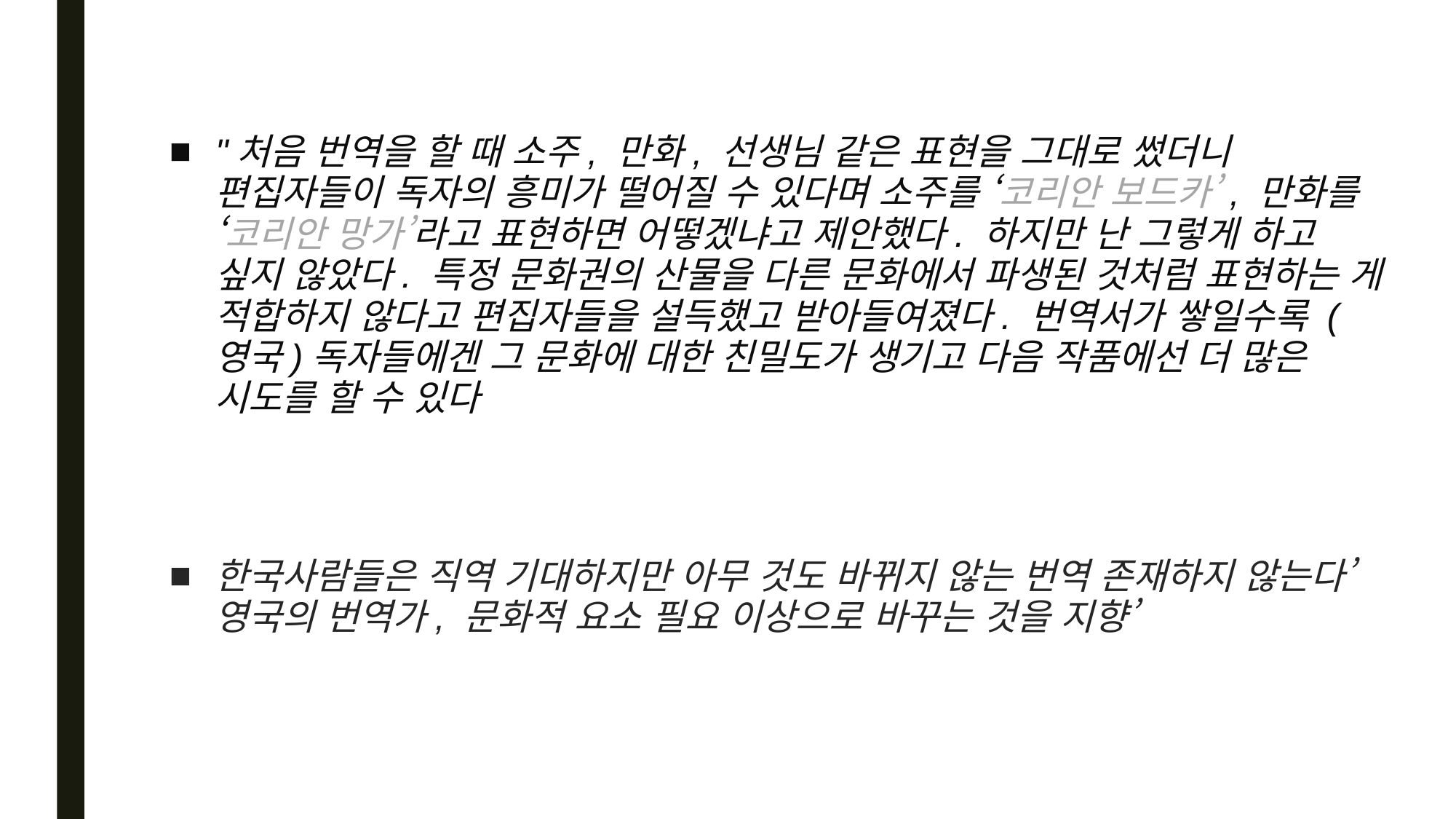

"처음 번역을 할 때 소주, 만화, 선생님 같은 표현을 그대로 썼더니 편집자들이 독자의 흥미가 떨어질 수 있다며 소주를 ‘코리안 보드카’, 만화를 ‘코리안 망가’라고 표현하면 어떻겠냐고 제안했다. 하지만 난 그렇게 하고 싶지 않았다. 특정 문화권의 산물을 다른 문화에서 파생된 것처럼 표현하는 게 적합하지 않다고 편집자들을 설득했고 받아들여졌다. 번역서가 쌓일수록 (영국)독자들에겐 그 문화에 대한 친밀도가 생기고 다음 작품에선 더 많은 시도를 할 수 있다

한국사람들은 직역 기대하지만 아무 것도 바뀌지 않는 번역 존재하지 않는다’
영국의 번역가, 문화적 요소 필요 이상으로 바꾸는 것을 지향’